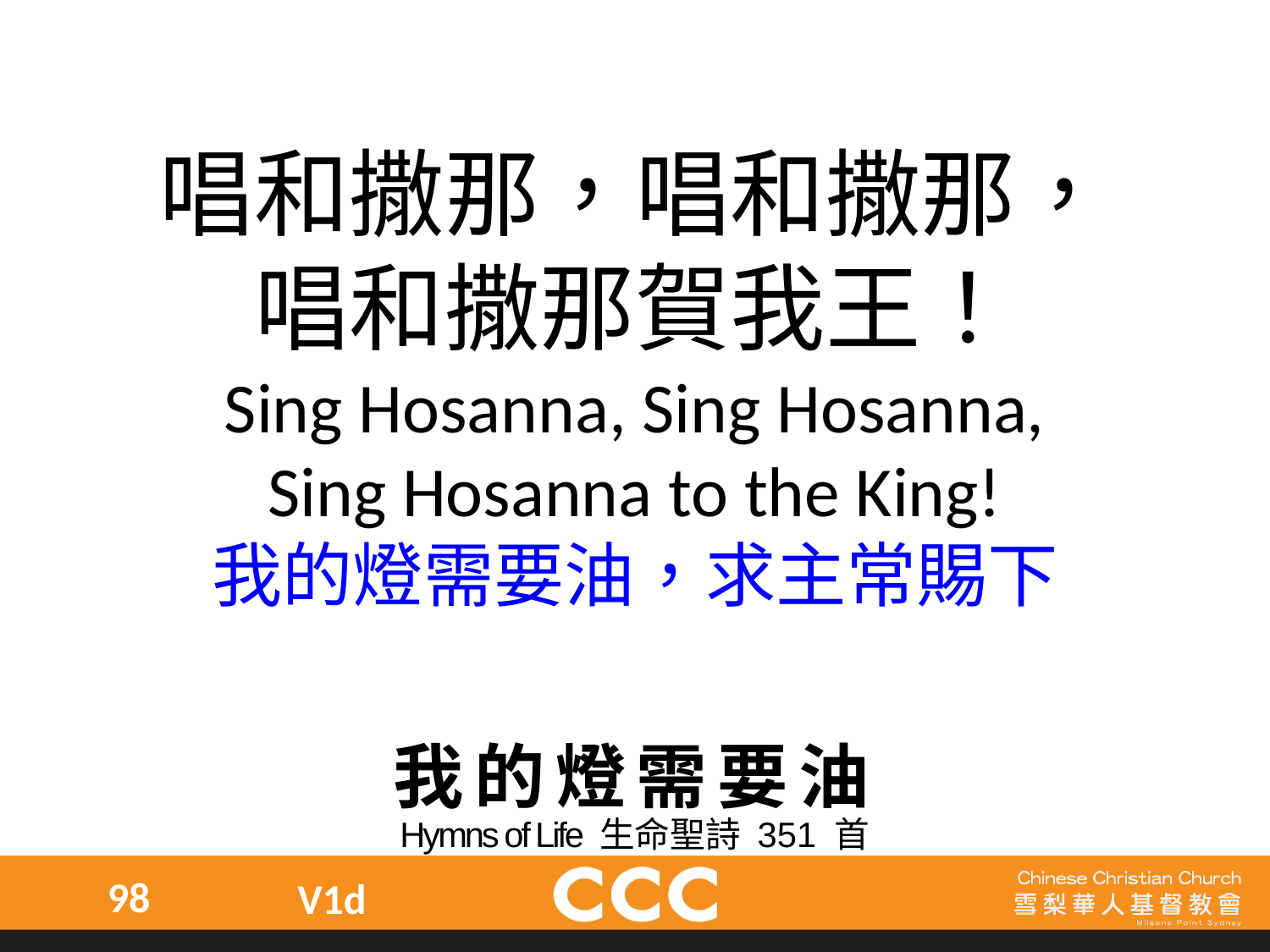

唱和撒那，唱和撒那，
唱和撒那賀我王！
Sing Hosanna, Sing Hosanna,
Sing Hosanna to the King!
我的燈需要油，求主常賜下
我的燈需要油
Hymns of Life 生命聖詩 351 首
98
V1d